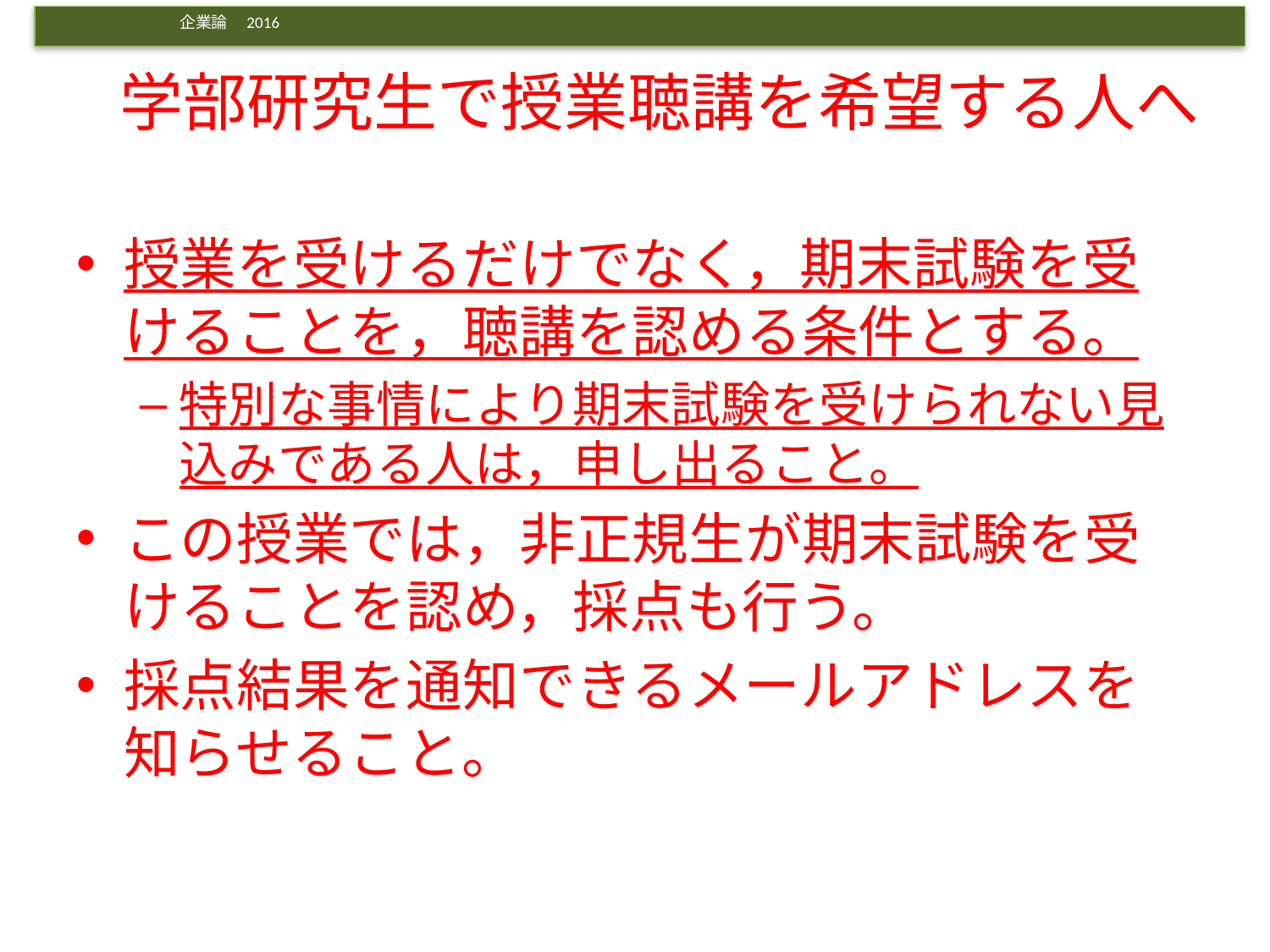

# 学部研究生で授業聴講を希望する人へ
授業を受けるだけでなく，期末試験を受けることを，聴講を認める条件とする。
特別な事情により期末試験を受けられない見込みである人は，申し出ること。
この授業では，非正規生が期末試験を受けることを認め，採点も行う。
採点結果を通知できるメールアドレスを知らせること。